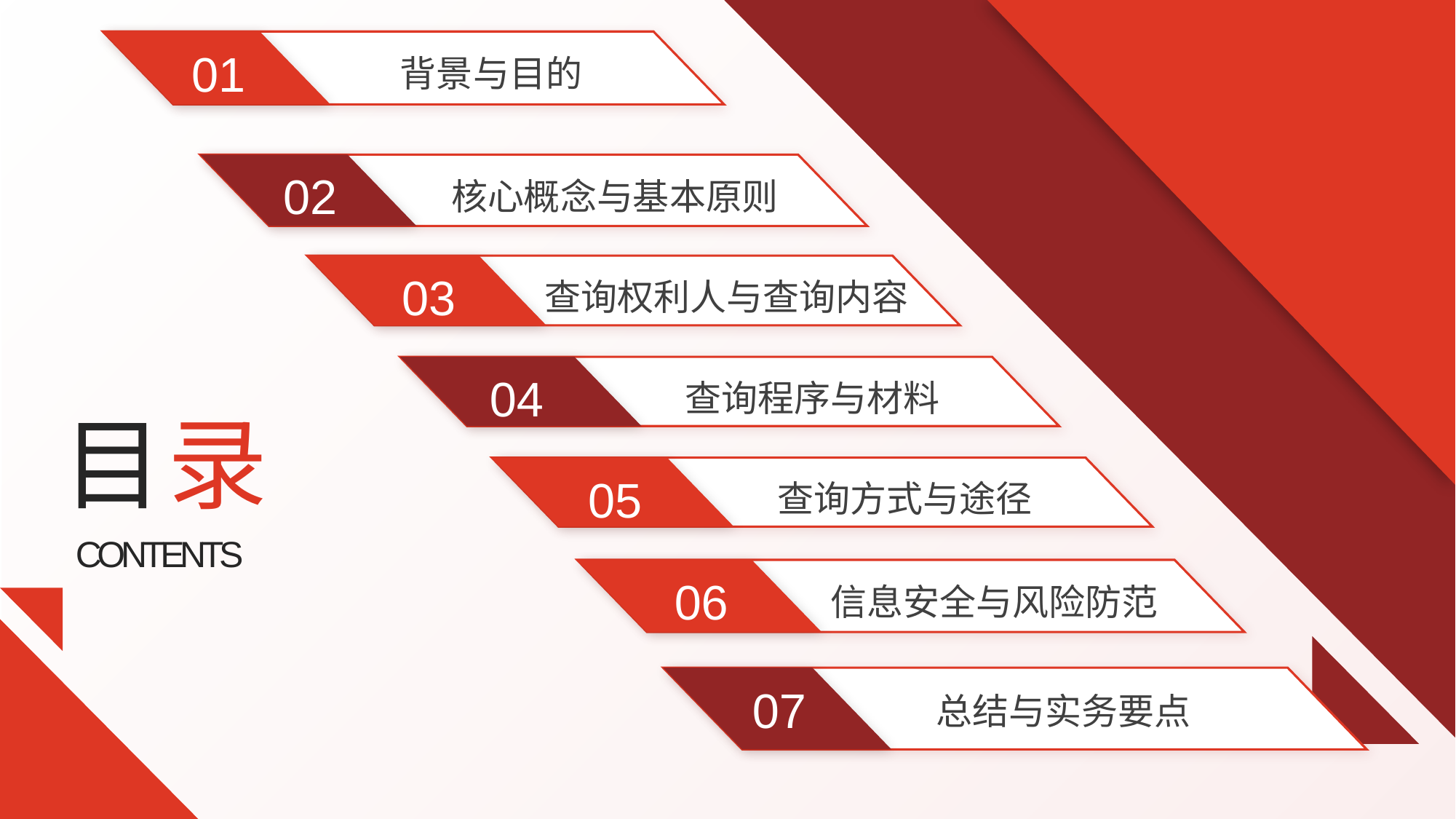

01
背景与目的

02
核心概念与基本原则

03
查询权利人与查询内容

04
查询程序与材料
目录

05
查询方式与途径
CONTENTS

06
信息安全与风险防范

07
      总结与实务要点